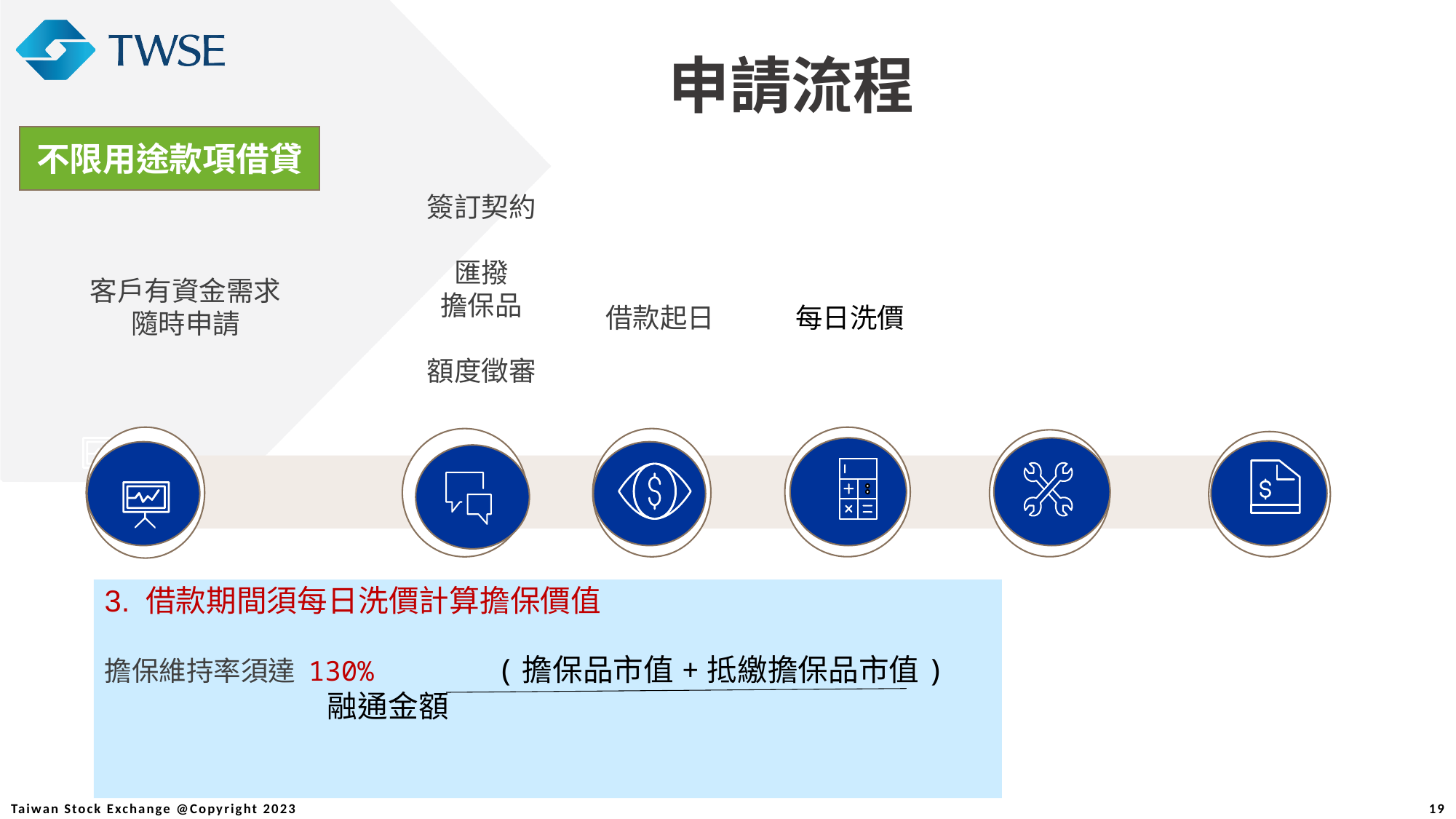

申請流程
不限用途款項借貸

證ru,4券業務借貸款項
簽訂契約

匯撥
擔保品

額度徵審

客戶有資金需求
隨時申請
借款起日

每日洗價

3. 借款期間須每日洗價計算擔保價值

擔保維持率須達 130%        (擔保品市值+抵繳擔保品市值)
                                融通金額

19